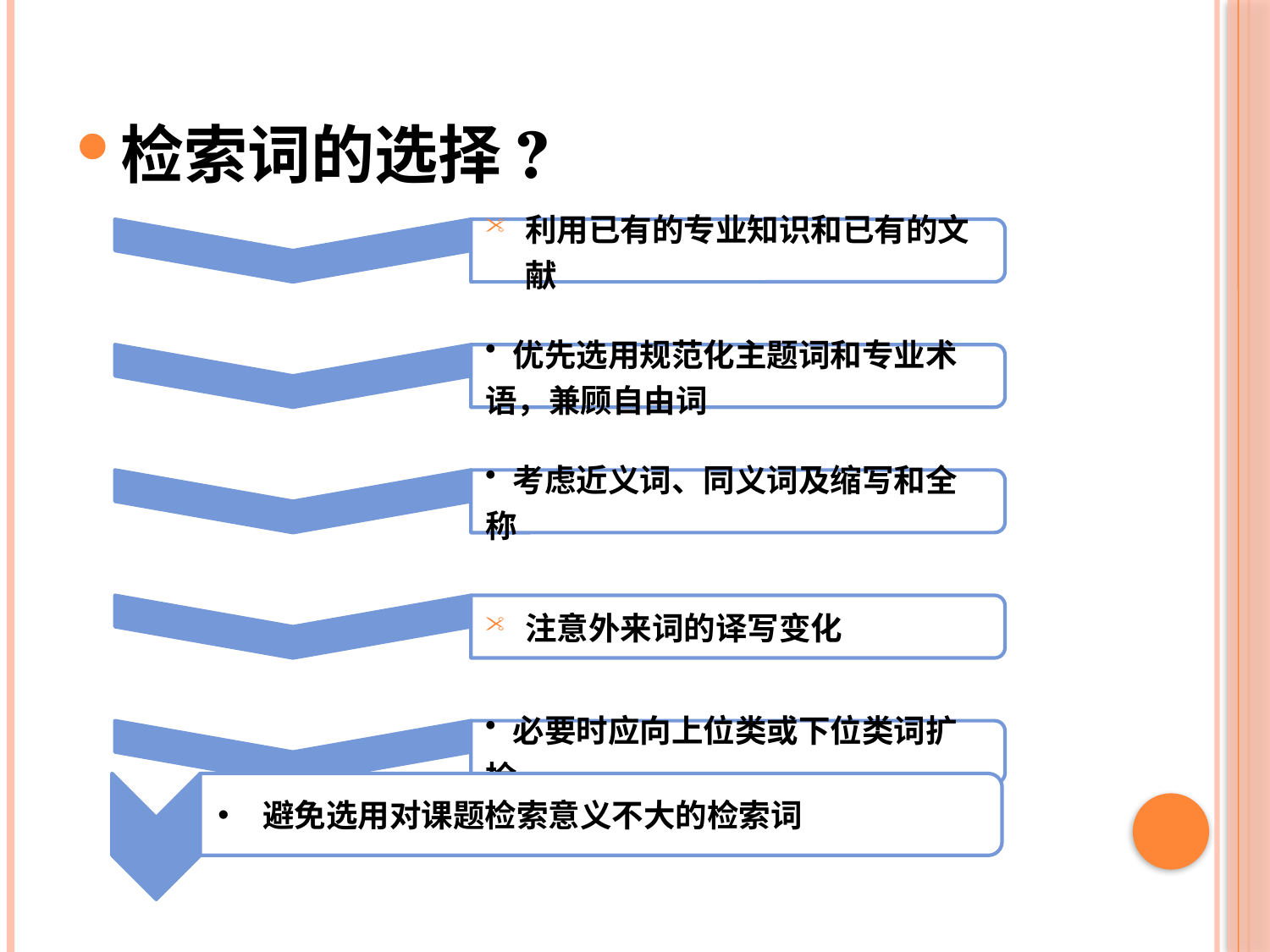

# 检索词的选择?
 优先选用规范化主题词和专业术语，兼顾自由词
 考虑近义词、同义词及缩写和全称
利用已有的专业知识和已有的文献
注意外来词的译写变化

 避免选用对课题检索意义不大的检索词